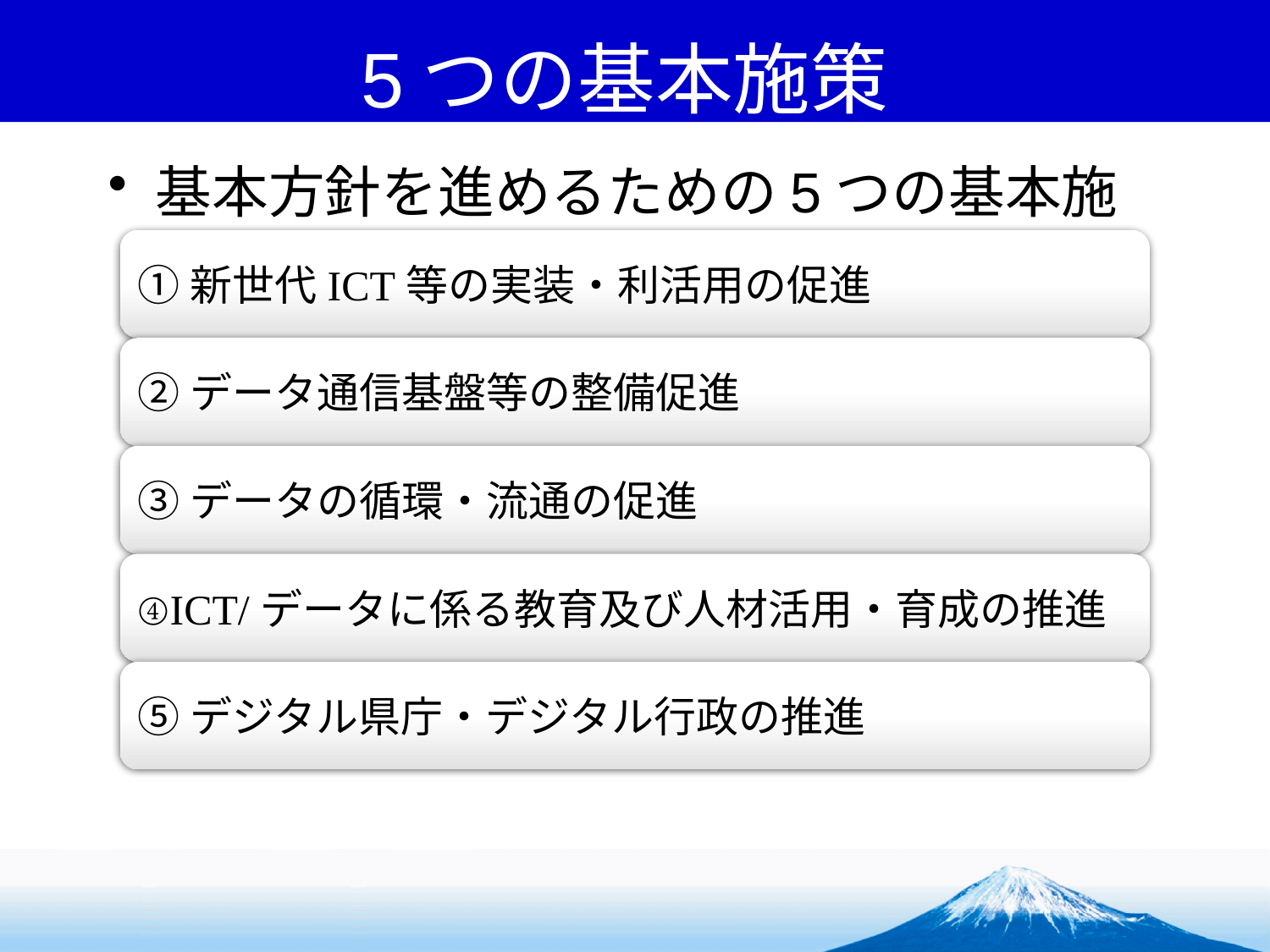

# 5つの基本施策
基本方針を進めるための5つの基本施策
②データ通信基盤等の整備促進
④ICT/データに係る教育及び人材活用・育成の推進
⑤デジタル県庁・デジタル行政の推進
③データの循環・流通の促進